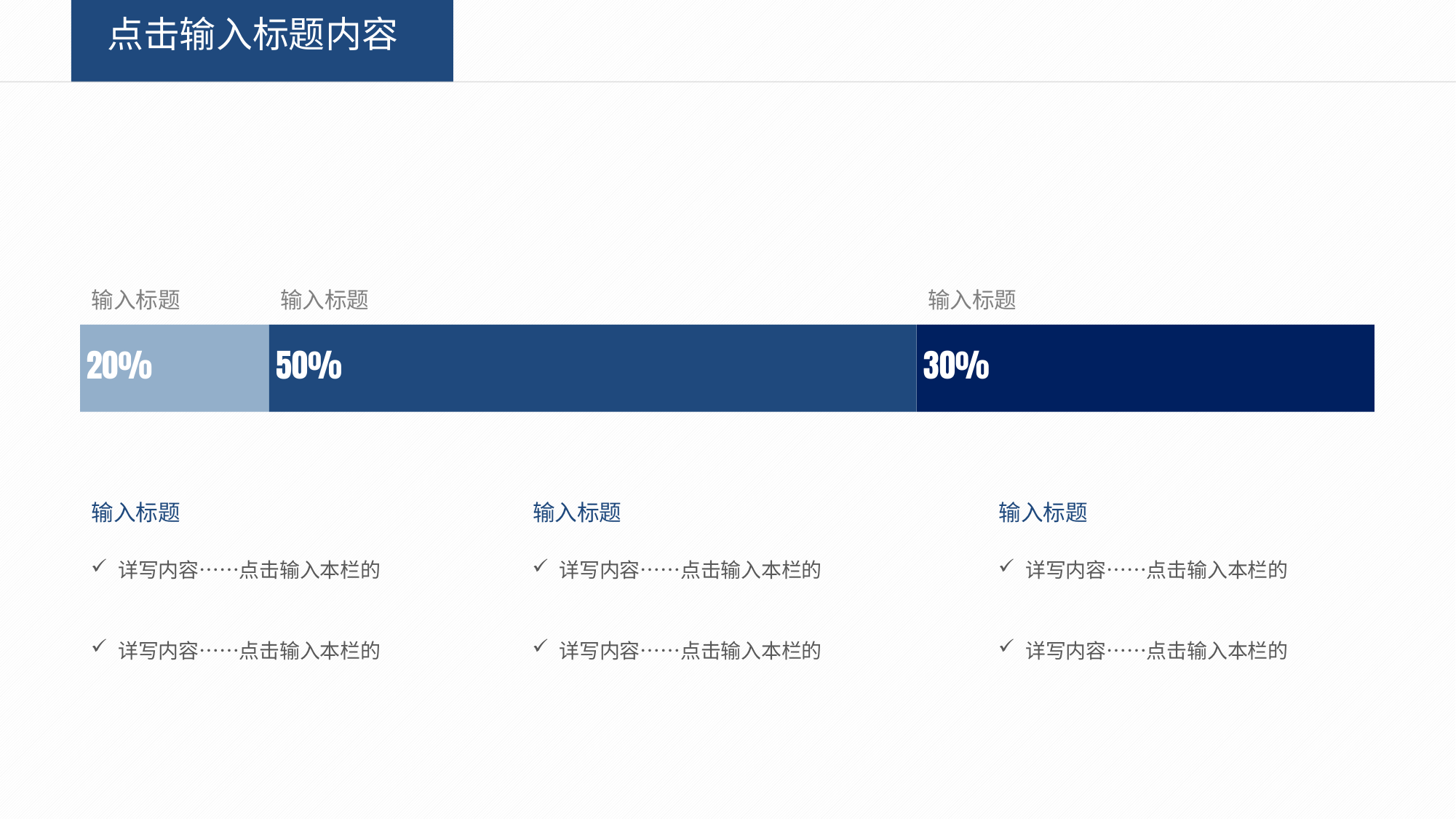

点击输入标题内容
输入标题

20%
输入标题

50%
输入标题

30%
输入标题
详写内容……点击输入本栏的
详写内容……点击输入本栏的
输入标题
详写内容……点击输入本栏的
详写内容……点击输入本栏的
输入标题
详写内容……点击输入本栏的
详写内容……点击输入本栏的